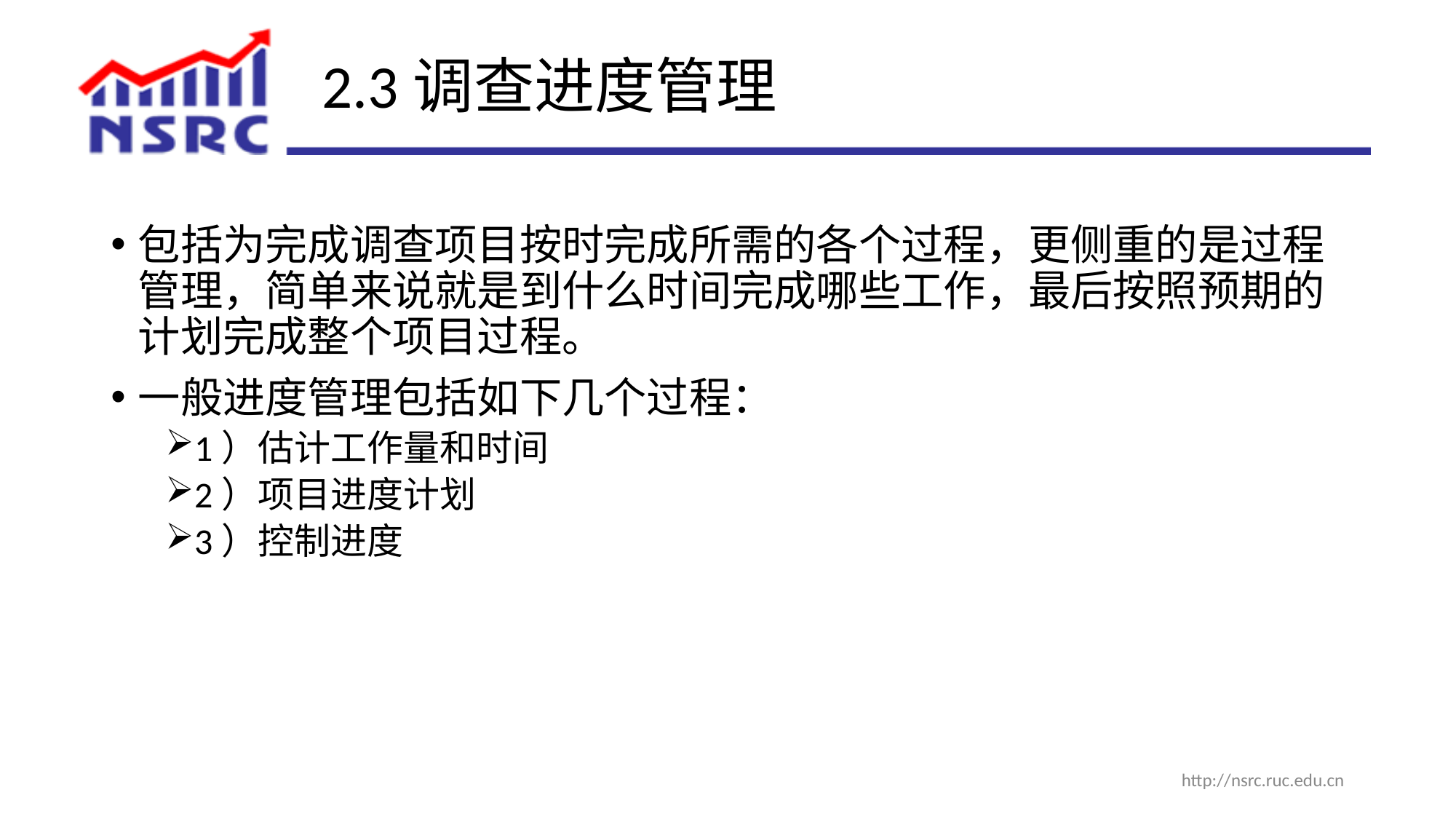

# 2.3调查进度管理
包括为完成调查项目按时完成所需的各个过程，更侧重的是过程管理，简单来说就是到什么时间完成哪些工作，最后按照预期的计划完成整个项目过程。
一般进度管理包括如下几个过程：
1）估计工作量和时间
2）项目进度计划
3）控制进度